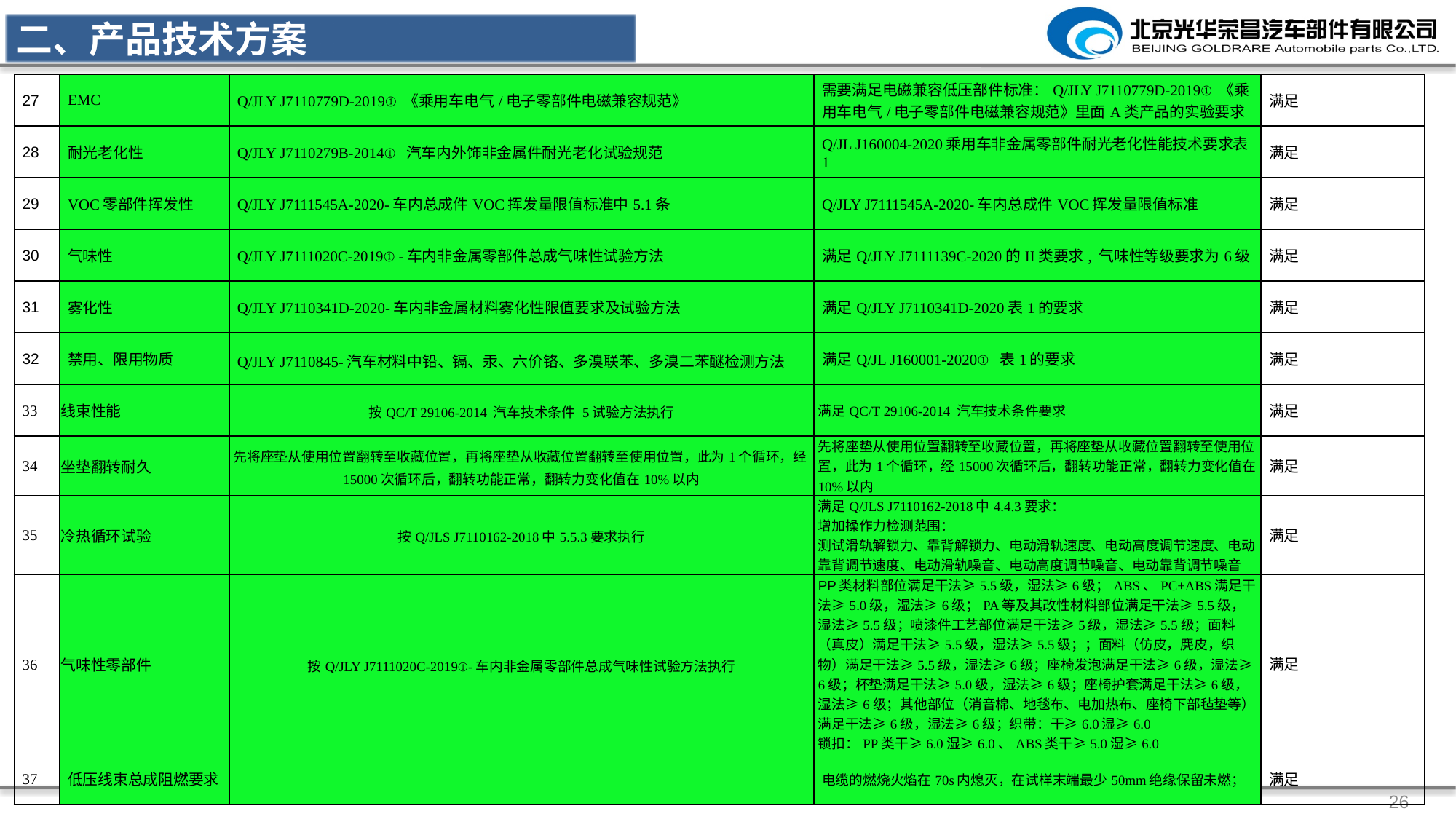

二、产品技术方案
| 27 | EMC | Q/JLY J7110779D-2019①《乘用车电气/电子零部件电磁兼容规范》 | 需要满足电磁兼容低压部件标准：Q/JLY J7110779D-2019①《乘用车电气/电子零部件电磁兼容规范》里面A类产品的实验要求 | 满足 |
| --- | --- | --- | --- | --- |
| 28 | 耐光老化性 | Q/JLY J7110279B-2014① 汽车内外饰非金属件耐光老化试验规范 | Q/JL J160004-2020乘用车非金属零部件耐光老化性能技术要求表1 | 满足 |
| 29 | VOC零部件挥发性 | Q/JLY J7111545A-2020-车内总成件VOC挥发量限值标准中5.1条 | Q/JLY J7111545A-2020-车内总成件VOC挥发量限值标准 | 满足 |
| 30 | 气味性 | Q/JLY J7111020C-2019①-车内非金属零部件总成气味性试验方法 | 满足Q/JLY J7111139C-2020的II类要求, 气味性等级要求为6级 | 满足 |
| 31 | 雾化性 | Q/JLY J7110341D-2020-车内非金属材料雾化性限值要求及试验方法 | 满足Q/JLY J7110341D-2020表1的要求 | 满足 |
| 32 | 禁用、限用物质 | Q/JLY J7110845-汽车材料中铅、镉、汞、六价铬、多溴联苯、多溴二苯醚检测方法 | 满足Q/JL J160001-2020① 表1的要求 | 满足 |
| 33 | 线束性能 | 按QC/T 29106-2014 汽车技术条件 5试验方法执行 | 满足QC/T 29106-2014 汽车技术条件要求 | 满足 |
| 34 | 坐垫翻转耐久 | 先将座垫从使用位置翻转至收藏位置，再将座垫从收藏位置翻转至使用位置，此为1个循环，经15000次循环后，翻转功能正常，翻转力变化值在10%以内 | 先将座垫从使用位置翻转至收藏位置，再将座垫从收藏位置翻转至使用位置，此为1个循环，经15000次循环后，翻转功能正常，翻转力变化值在10%以内 | 满足 |
| 35 | 冷热循环试验 | 按Q/JLS J7110162-2018中5.5.3要求执行 | 满足Q/JLS J7110162-2018中4.4.3要求： 增加操作力检测范围： 测试滑轨解锁力、靠背解锁力、电动滑轨速度、电动高度调节速度、电动靠背调节速度、电动滑轨噪音、电动高度调节噪音、电动靠背调节噪音 | 满足 |
| 36 | 气味性零部件 | 按Q/JLY J7111020C-2019①-车内非金属零部件总成气味性试验方法执行 | PP类材料部位满足干法≥5.5级，湿法≥6级；ABS、PC+ABS满足干法≥5.0级，湿法≥6级；PA等及其改性材料部位满足干法≥5.5级，湿法≥5.5级；喷漆件工艺部位满足干法≥5级，湿法≥5.5级；面料（真皮）满足干法≥5.5级，湿法≥5.5级；；面料（仿皮，麂皮，织物）满足干法≥5.5级，湿法≥6级；座椅发泡满足干法≥6级，湿法≥6级；杯垫满足干法≥5.0级，湿法≥6级；座椅护套满足干法≥6级，湿法≥6级；其他部位（消音棉、地毯布、电加热布、座椅下部毡垫等）满足干法≥6级，湿法≥6级；织带：干≥6.0湿≥6.0 锁扣：PP类干≥6.0湿≥6.0、ABS类干≥5.0湿≥6.0 | 满足 |
| 37 | 低压线束总成阻燃要求 |  | 电缆的燃烧火焰在70s内熄灭，在试样末端最少50mm绝缘保留未燃； | 满足 |